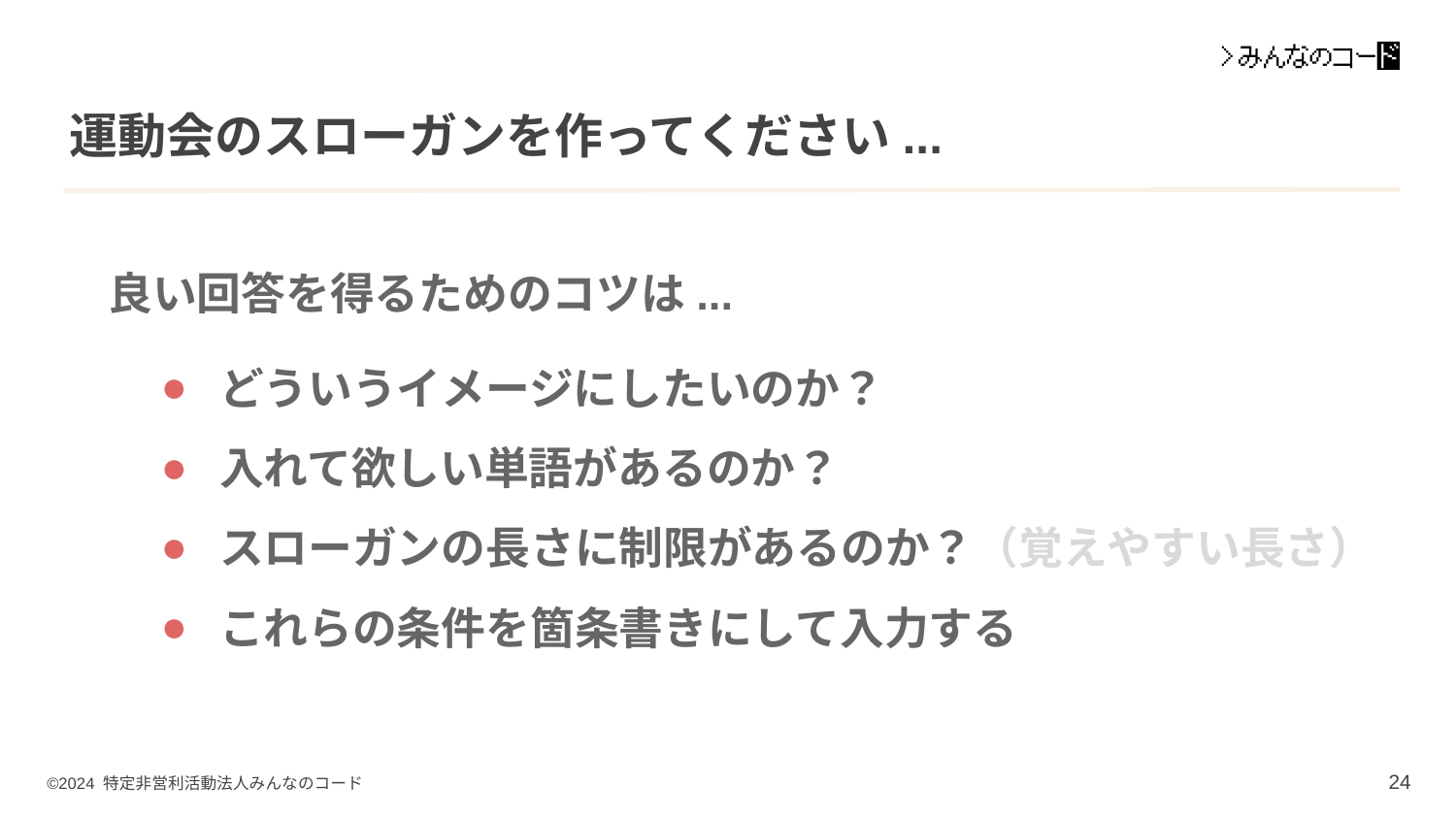

# 運動会のスローガンを作ってください...
良い回答を得るためのコツは...
どういうイメージにしたいのか？
入れて欲しい単語があるのか？
スローガンの長さに制限があるのか？（覚えやすい長さ）
これらの条件を箇条書きにして入力する